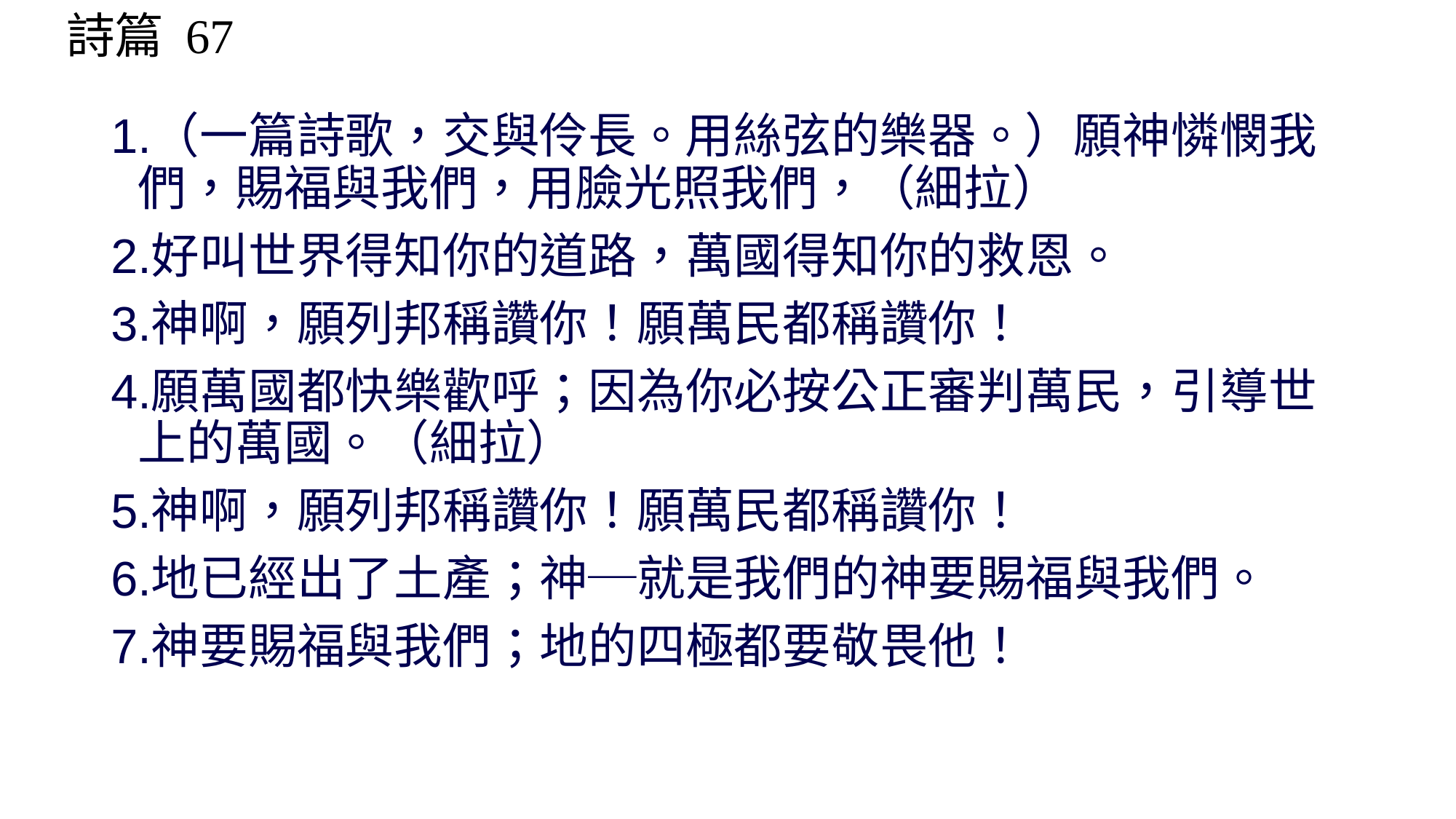

詩篇 67
（一篇詩歌，交與伶長。用絲弦的樂器。）願神憐憫我們，賜福與我們，用臉光照我們，（細拉）
好叫世界得知你的道路，萬國得知你的救恩。
神啊，願列邦稱讚你！願萬民都稱讚你！
願萬國都快樂歡呼；因為你必按公正審判萬民，引導世上的萬國。（細拉）
神啊，願列邦稱讚你！願萬民都稱讚你！
地已經出了土產；神─就是我們的神要賜福與我們。
神要賜福與我們；地的四極都要敬畏他！